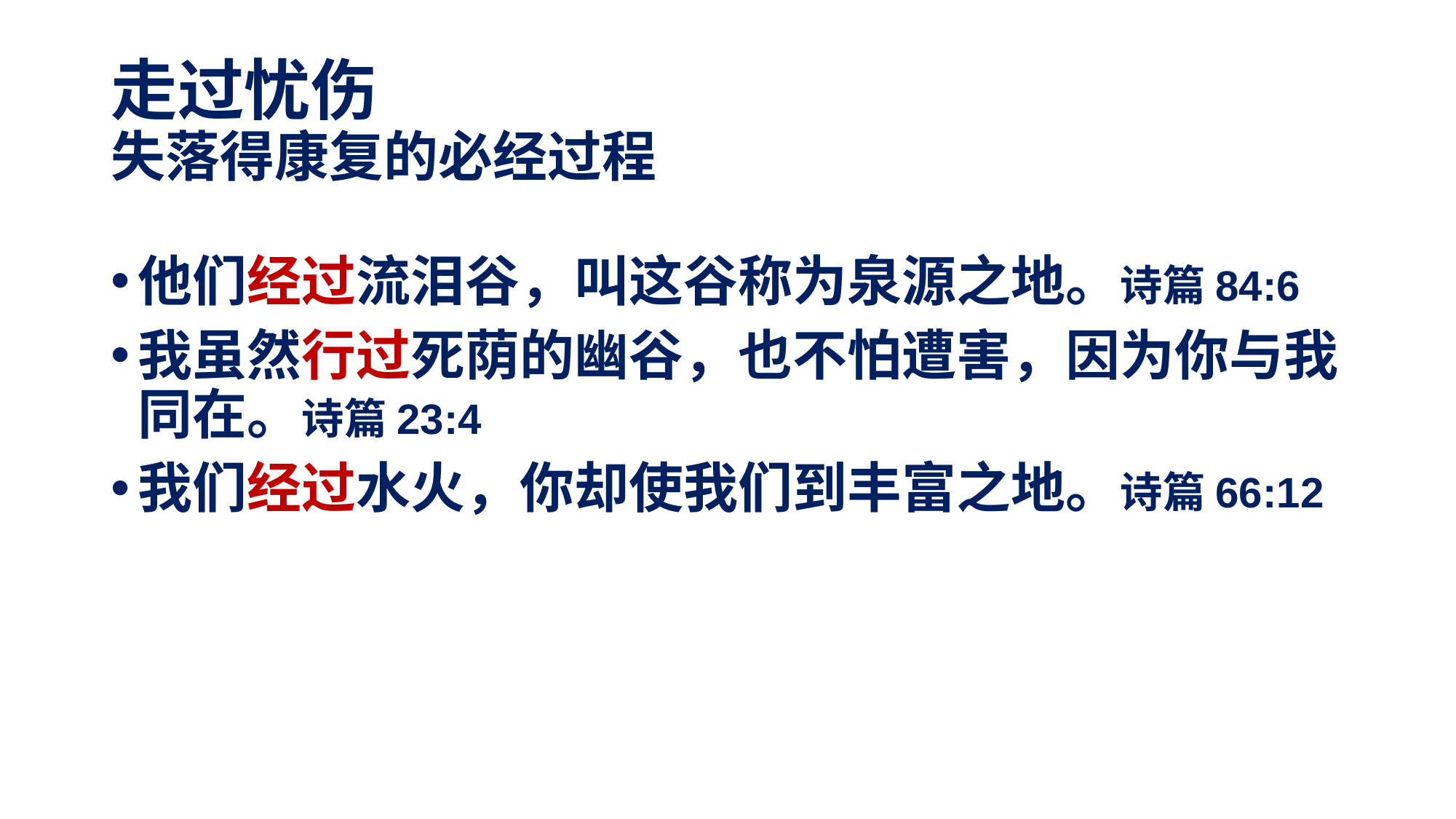

# 走过忧伤 失落得康复的必经过程
他们经过流泪谷，叫这谷称为泉源之地。诗篇84:6
我虽然行过死荫的幽谷，也不怕遭害，因为你与我同在。诗篇23:4
我们经过水火，你却使我们到丰富之地。诗篇66:12